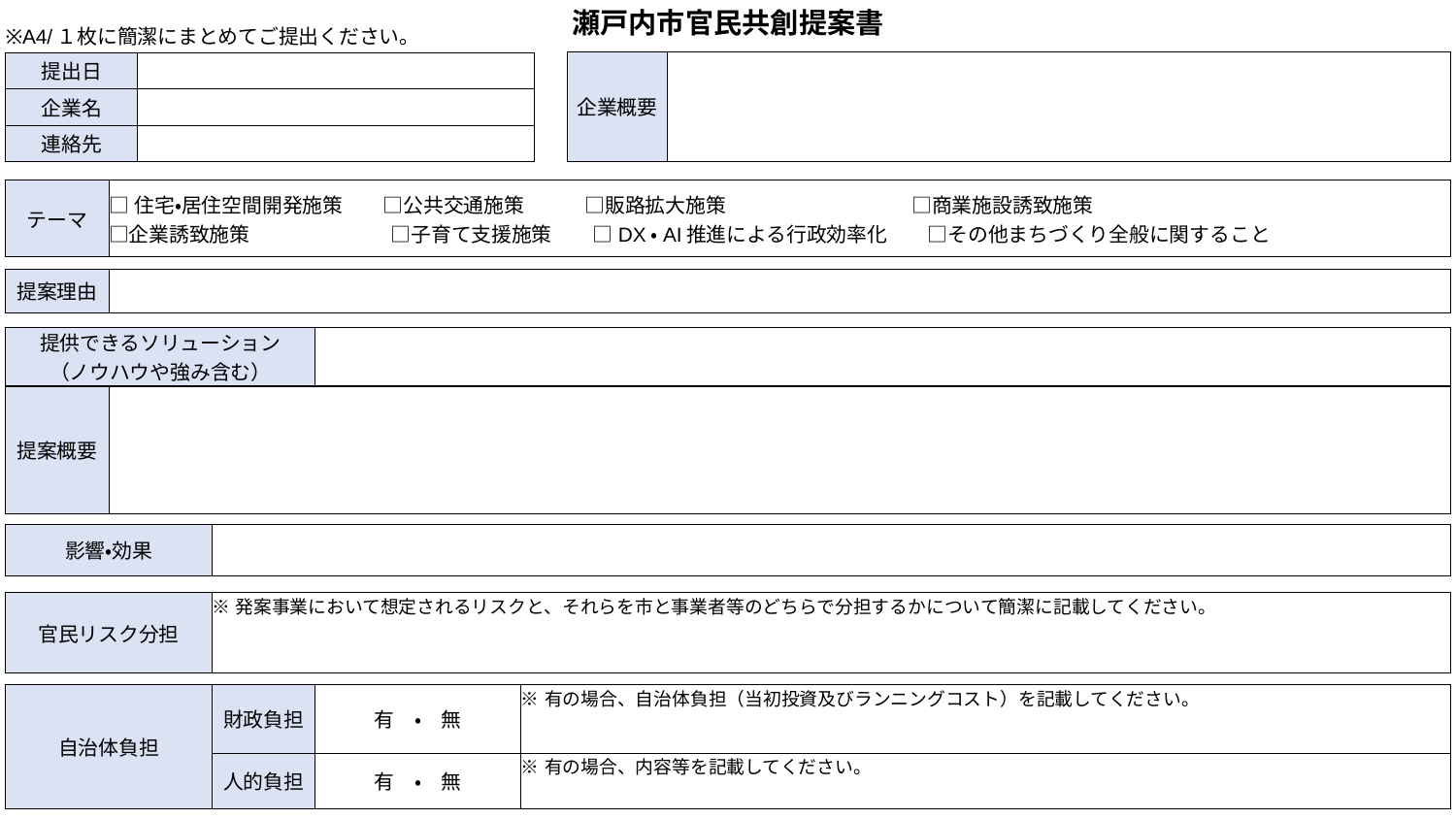

| 瀬戸内市官民共創提案書 |
| --- |
| ※A4/１枚に簡潔にまとめてご提出ください。 |
| --- |
| 企業概要 |  |
| --- | --- |
| 提出日 |  |
| --- | --- |
| 企業名 |  |
| 連絡先 |  |
| テーマ | □住宅・居住空間開発施策　　□公共交通施策　　　□販路拡大施策　　　　　　　　　 □商業施設誘致施策 □企業誘致施策　　　　　　　□子育て支援施策　　□DX・AI推進による行政効率化　　□その他まちづくり全般に関すること |
| --- | --- |
| 提案理由 |  |
| --- | --- |
| 提供できるソリューション （ノウハウや強み含む） |  |
| --- | --- |
| 提案概要 |  |
| --- | --- |
| 影響・効果 |  |
| --- | --- |
| 官民リスク分担 | ※発案事業において想定されるリスクと、それらを市と事業者等のどちらで分担するかについて簡潔に記載してください。 |
| --- | --- |
| 自治体負担 | 財政負担 | 有　・　無 | ※有の場合、自治体負担（当初投資及びランニングコスト）を記載してください。 |
| --- | --- | --- | --- |
|  | 人的負担 | 有　・　無 | ※有の場合、内容等を記載してください。 |